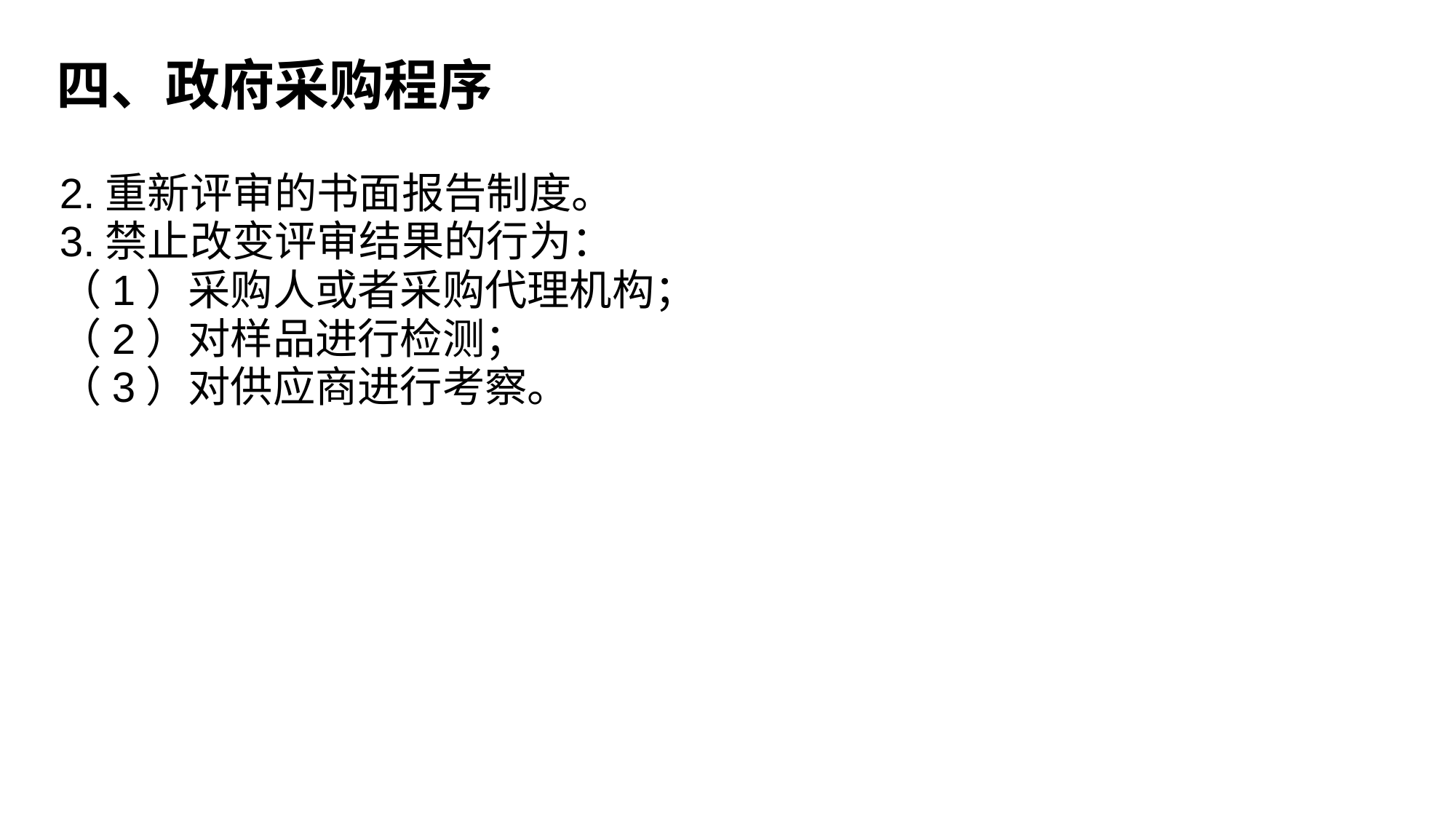

四、政府采购程序
2.重新评审的书面报告制度。
3.禁止改变评审结果的行为：
（1）采购人或者采购代理机构；
（2）对样品进行检测；
（3）对供应商进行考察。